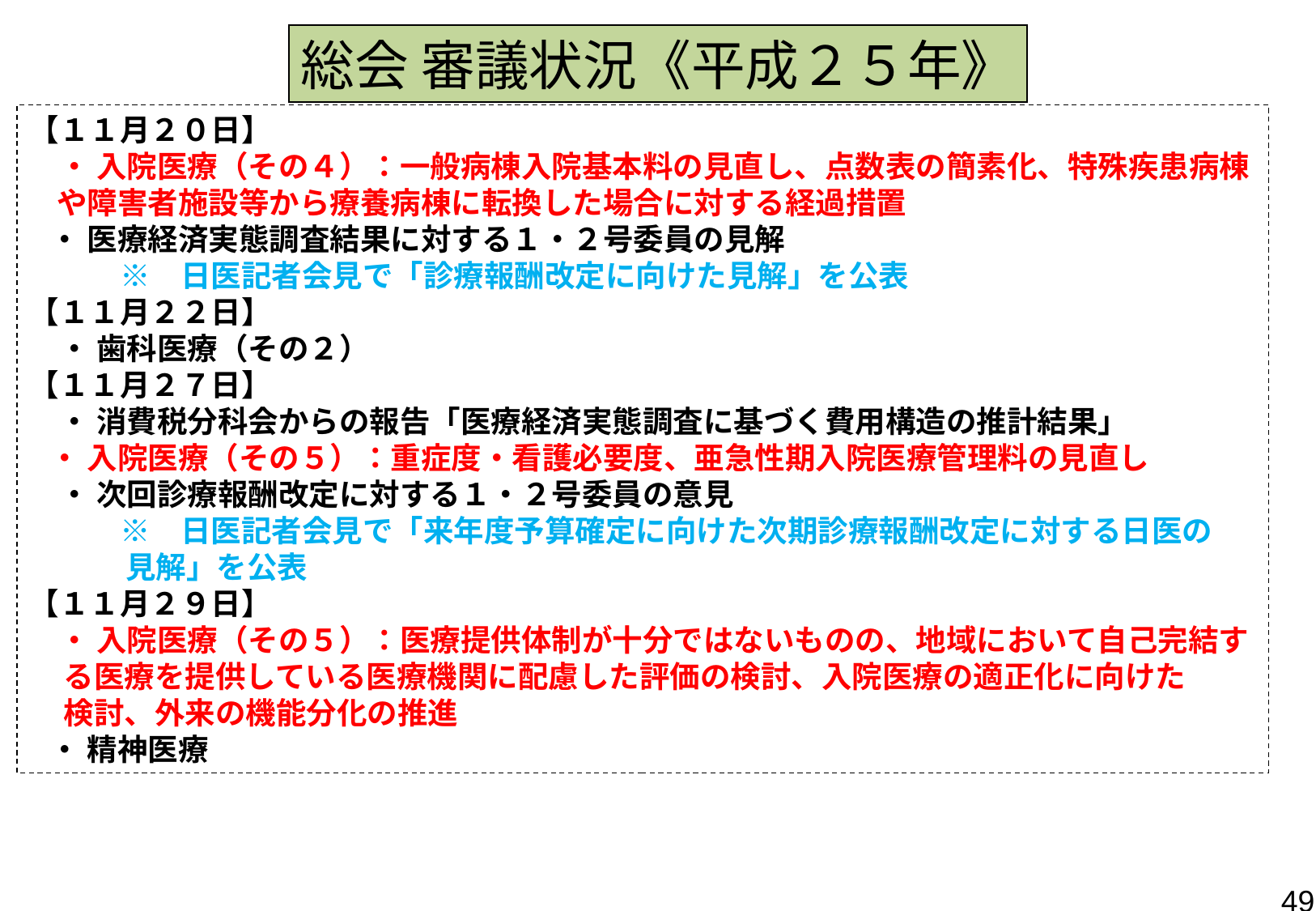

総会 審議状況《平成２５年》
【１１月２０日】
　・ 入院医療（その４）：一般病棟入院基本料の見直し、点数表の簡素化、特殊疾患病棟
   や障害者施設等から療養病棟に転換した場合に対する経過措置
  ・ 医療経済実態調査結果に対する１・２号委員の見解
　　　※　日医記者会見で「診療報酬改定に向けた見解」を公表
【１１月２２日】
　・ 歯科医療（その２）
【１１月２７日】
　・ 消費税分科会からの報告「医療経済実態調査に基づく費用構造の推計結果」
  ・ 入院医療（その５）：重症度・看護必要度、亜急性期入院医療管理料の見直し
　・ 次回診療報酬改定に対する１・２号委員の意見
　　　※　日医記者会見で「来年度予算確定に向けた次期診療報酬改定に対する日医の
             見解」を公表
【１１月２９日】
　・ 入院医療（その５）：医療提供体制が十分ではないものの、地域において自己完結す
    る医療を提供している医療機関に配慮した評価の検討、入院医療の適正化に向けた
    検討、外来の機能分化の推進
  ・ 精神医療
49